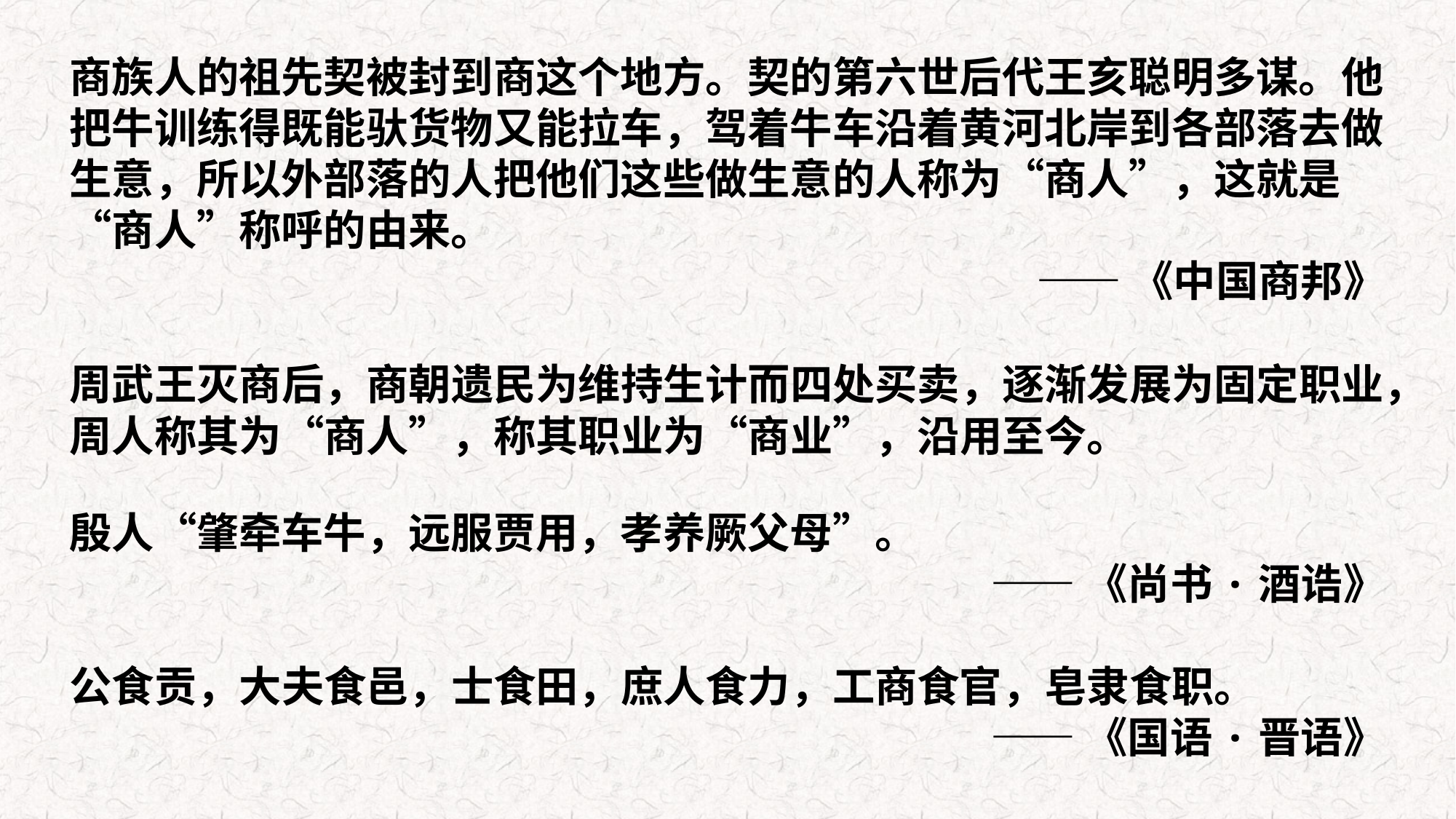

商族人的祖先契被封到商这个地方。契的第六世后代王亥聪明多谋。他把牛训练得既能驮货物又能拉车，驾着牛车沿着黄河北岸到各部落去做生意，所以外部落的人把他们这些做生意的人称为“商人”，这就是“商人”称呼的由来。
——《中国商邦》
周武王灭商后，商朝遗民为维持生计而四处买卖，逐渐发展为固定职业，周人称其为“商人”，称其职业为“商业”，沿用至今。
殷人“肇牵车牛，远服贾用，孝养厥父母”。
——《尚书·酒诰》
公食贡，大夫食邑，士食田，庶人食力，工商食官，皂隶食职。
——《国语·晋语》